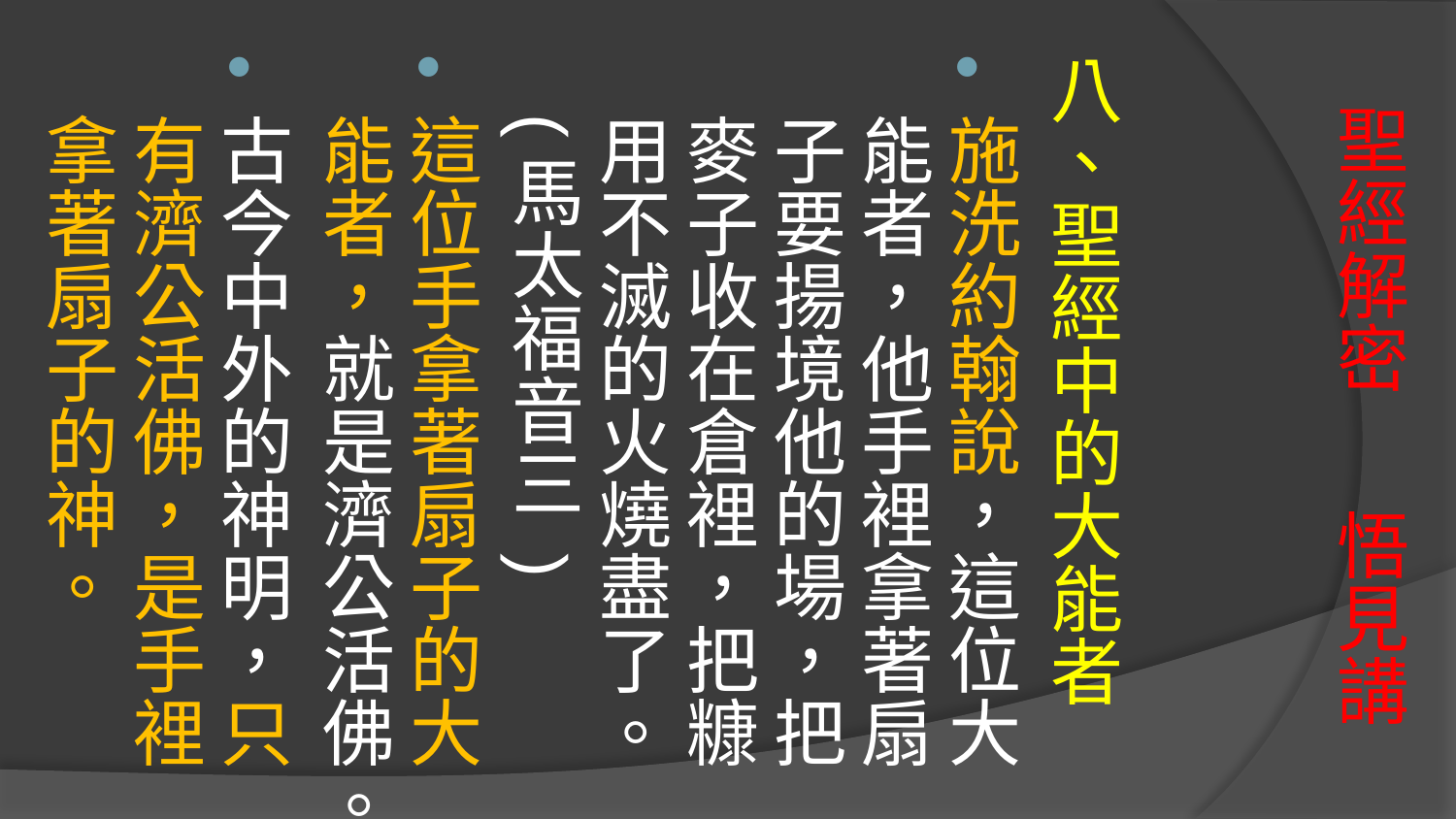

八、聖經中的大能者
施洗約翰說，這位大能者，他手裡拿著扇子要揚境他的場，把麥子收在倉裡，把糠用不滅的火燒盡了。(馬太福音三 )
這位手拿著扇子的大能者，就是濟公活佛。
古今中外的神明，只有濟公活佛，是手裡拿著扇子的神。
# 聖經解密       悟見講